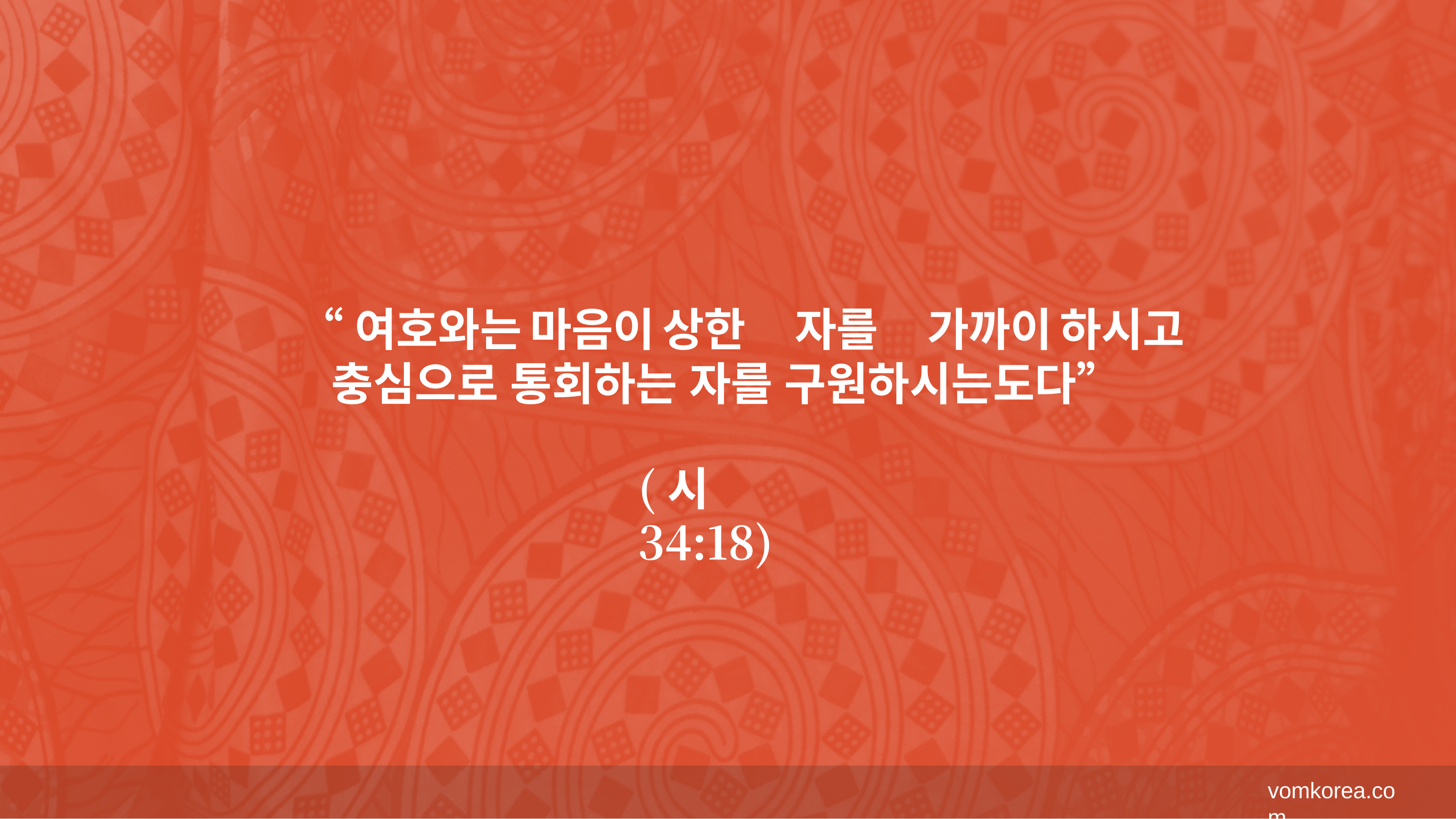

# “여호와는	마음이	상한	자를	가까이	하시고 충심으로 통회하는 자를 구원하시는도다”
(시 34:18)
vomkorea.com